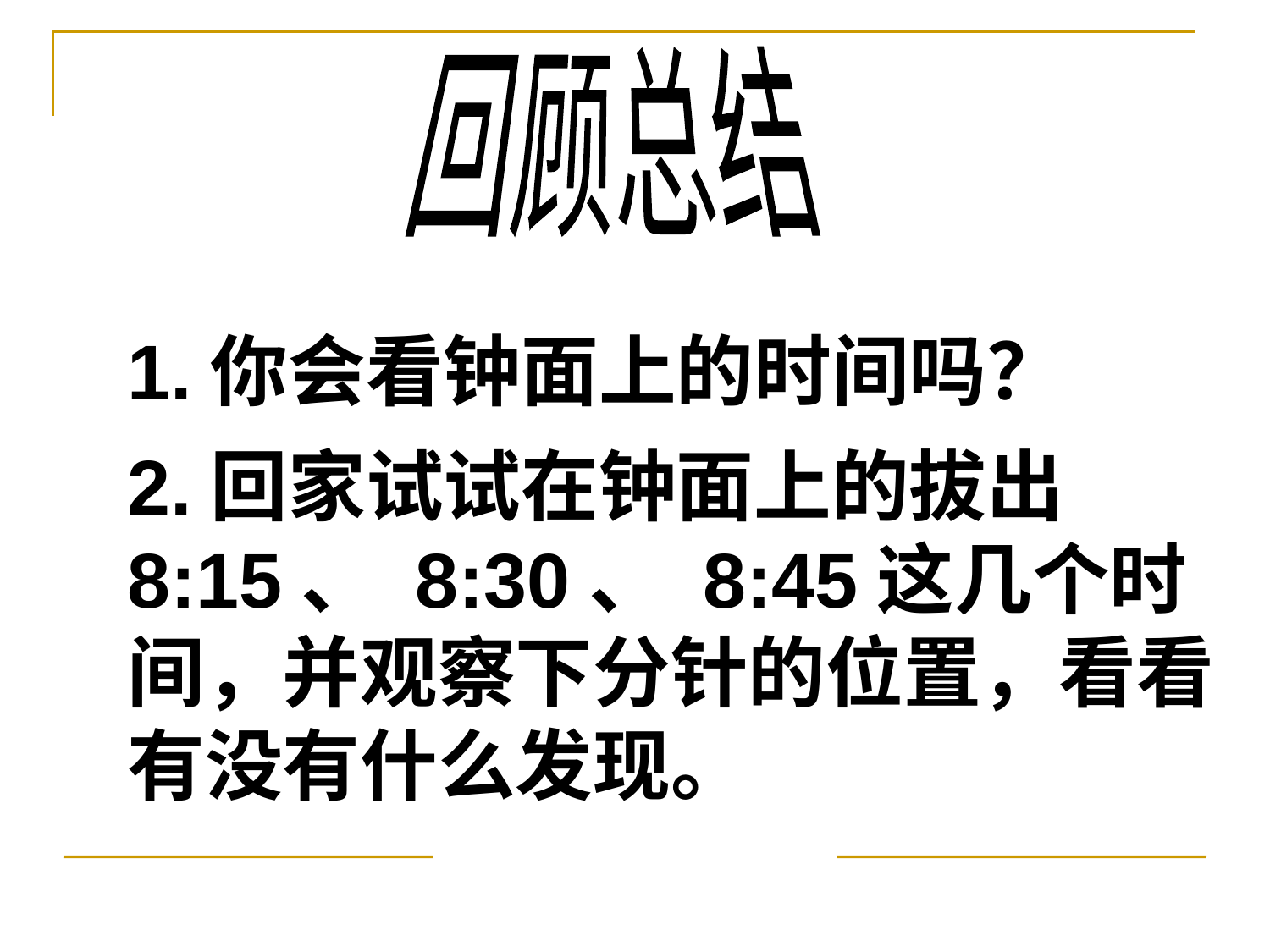

回顾总结
1.你会看钟面上的时间吗？
2.回家试试在钟面上的拔出8:15、 8:30、 8:45这几个时间，并观察下分针的位置，看看有没有什么发现。

绿色圃中小学教育网http://www.Lspjy.com